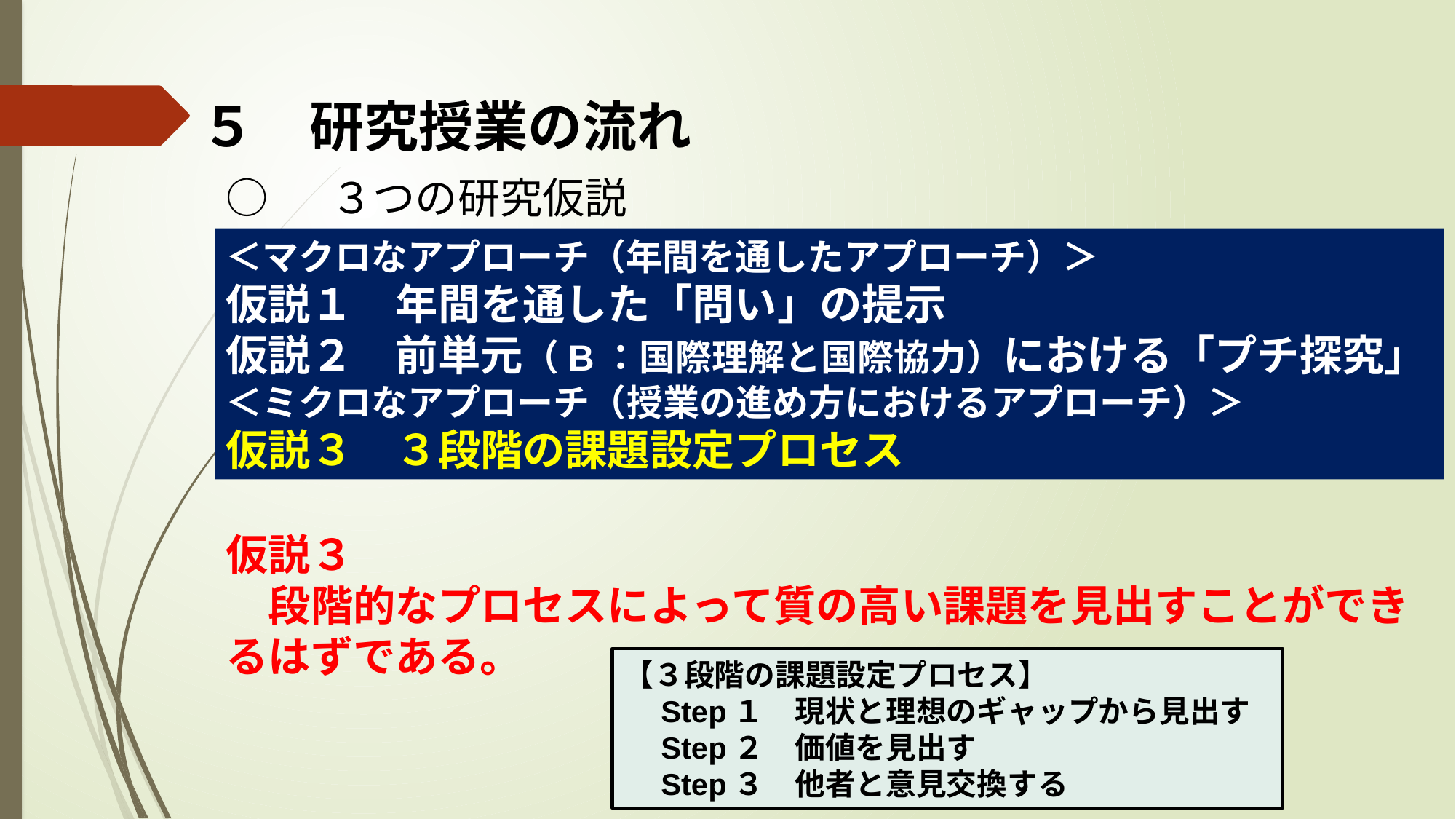

# ５　研究授業の流れ
○　 ３つの研究仮説
＜マクロなアプローチ（年間を通したアプローチ）＞
仮説１　年間を通した「問い」の提示
仮説２　前単元（B：国際理解と国際協力）における「プチ探究」
＜ミクロなアプローチ（授業の進め方におけるアプローチ）＞
仮説３　３段階の課題設定プロセス
仮説３
　段階的なプロセスによって質の高い課題を見出すことができるはずである。
【３段階の課題設定プロセス】
　Step１　現状と理想のギャップから見出す
　Step２　価値を見出す
　Step３　他者と意見交換する